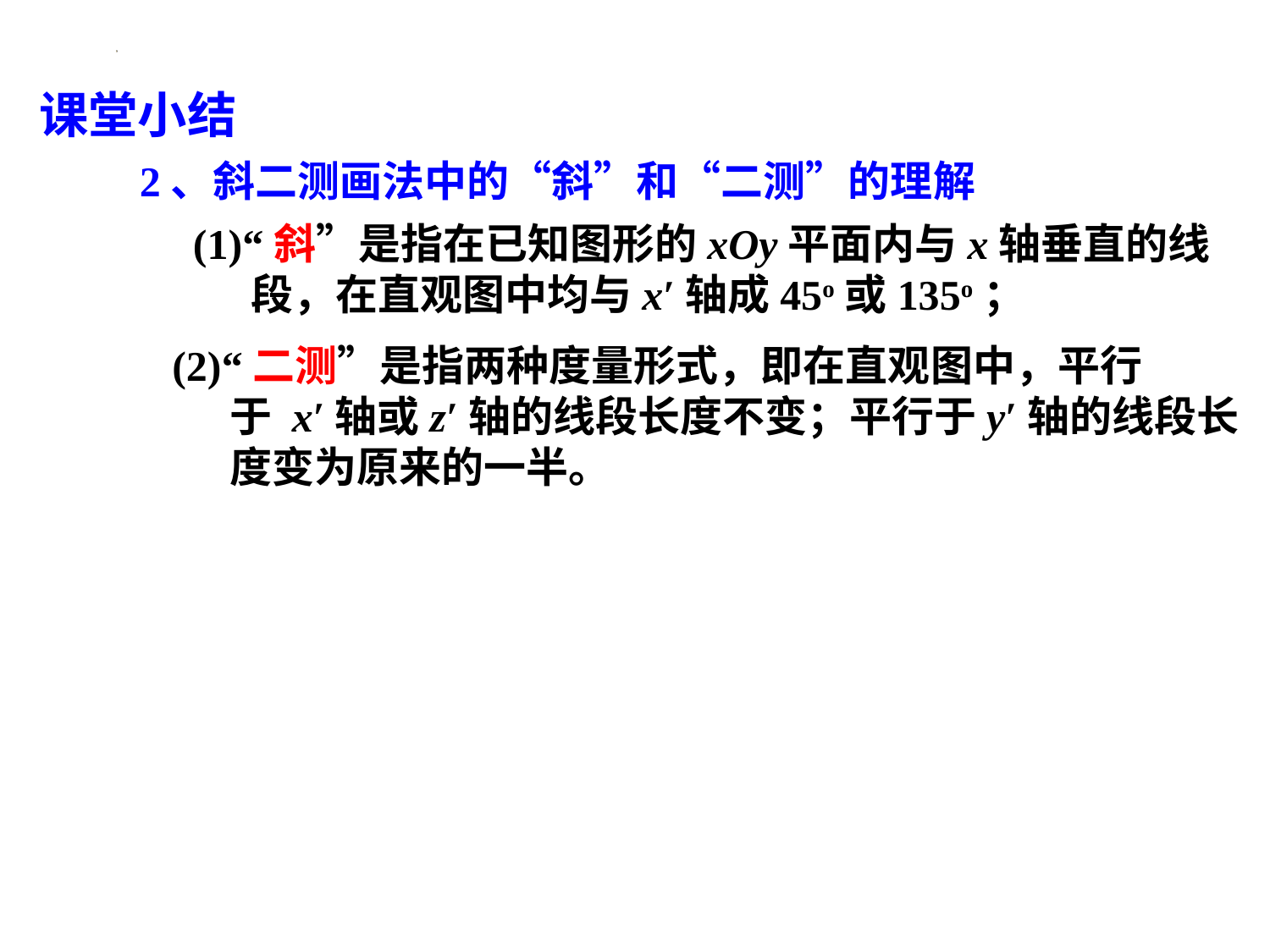

课堂小结
2、斜二测画法中的“斜”和“二测”的理解
(1)“斜”是指在已知图形的xOy平面内与x轴垂直的线
     段，在直观图中均与x′轴成45o或135o；
(2)“二测”是指两种度量形式，即在直观图中，平行
     于 x′轴或z′轴的线段长度不变；平行于y′轴的线段长
     度变为原来的一半。